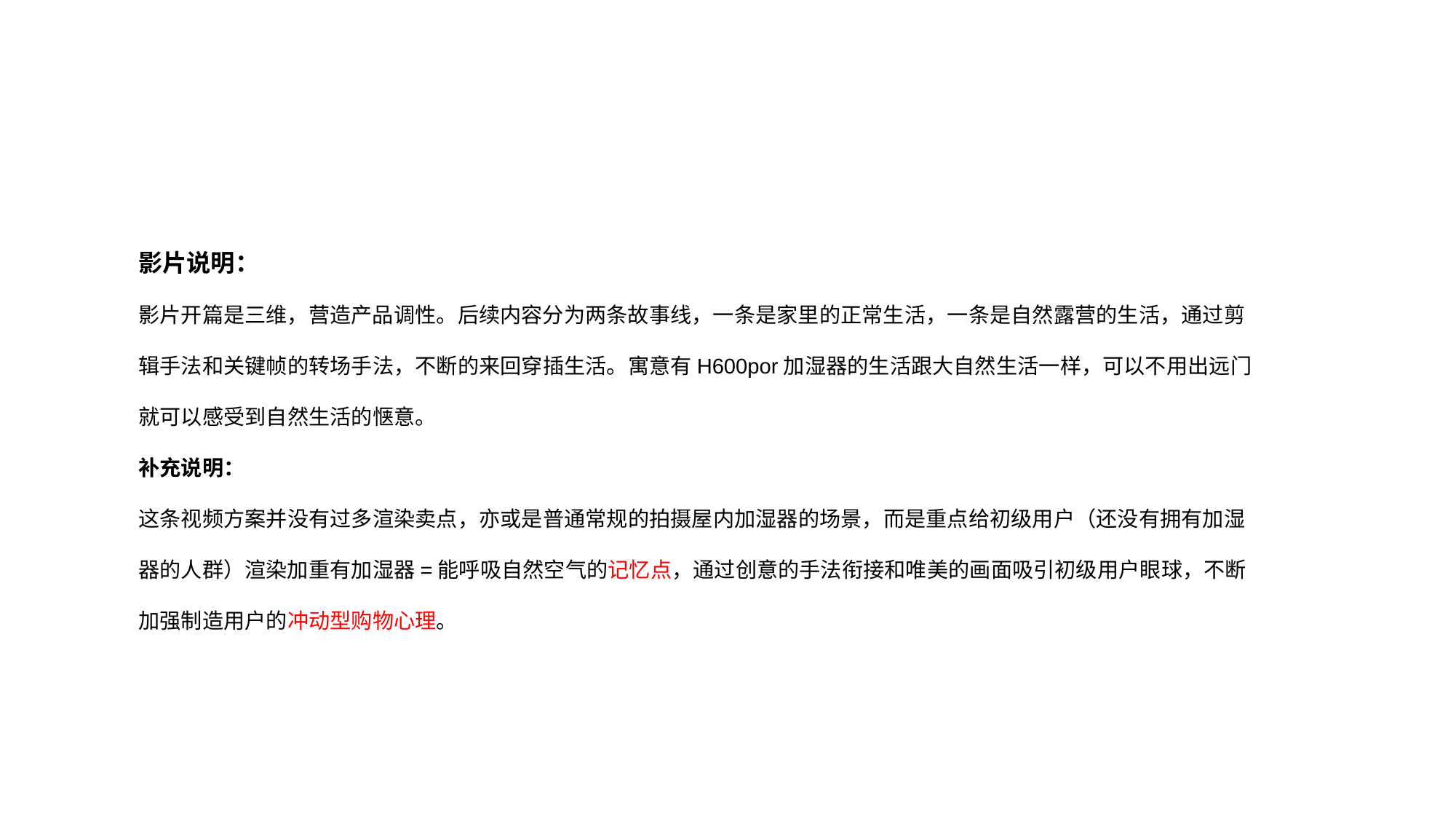

影片说明：
影片开篇是三维，营造产品调性。后续内容分为两条故事线，一条是家里的正常生活，一条是自然露营的生活，通过剪辑手法和关键帧的转场手法，不断的来回穿插生活。寓意有H600por加湿器的生活跟大自然生活一样，可以不用出远门就可以感受到自然生活的惬意。
补充说明：
这条视频方案并没有过多渲染卖点，亦或是普通常规的拍摄屋内加湿器的场景，而是重点给初级用户（还没有拥有加湿器的人群）渲染加重有加湿器=能呼吸自然空气的记忆点，通过创意的手法衔接和唯美的画面吸引初级用户眼球，不断加强制造用户的冲动型购物心理。